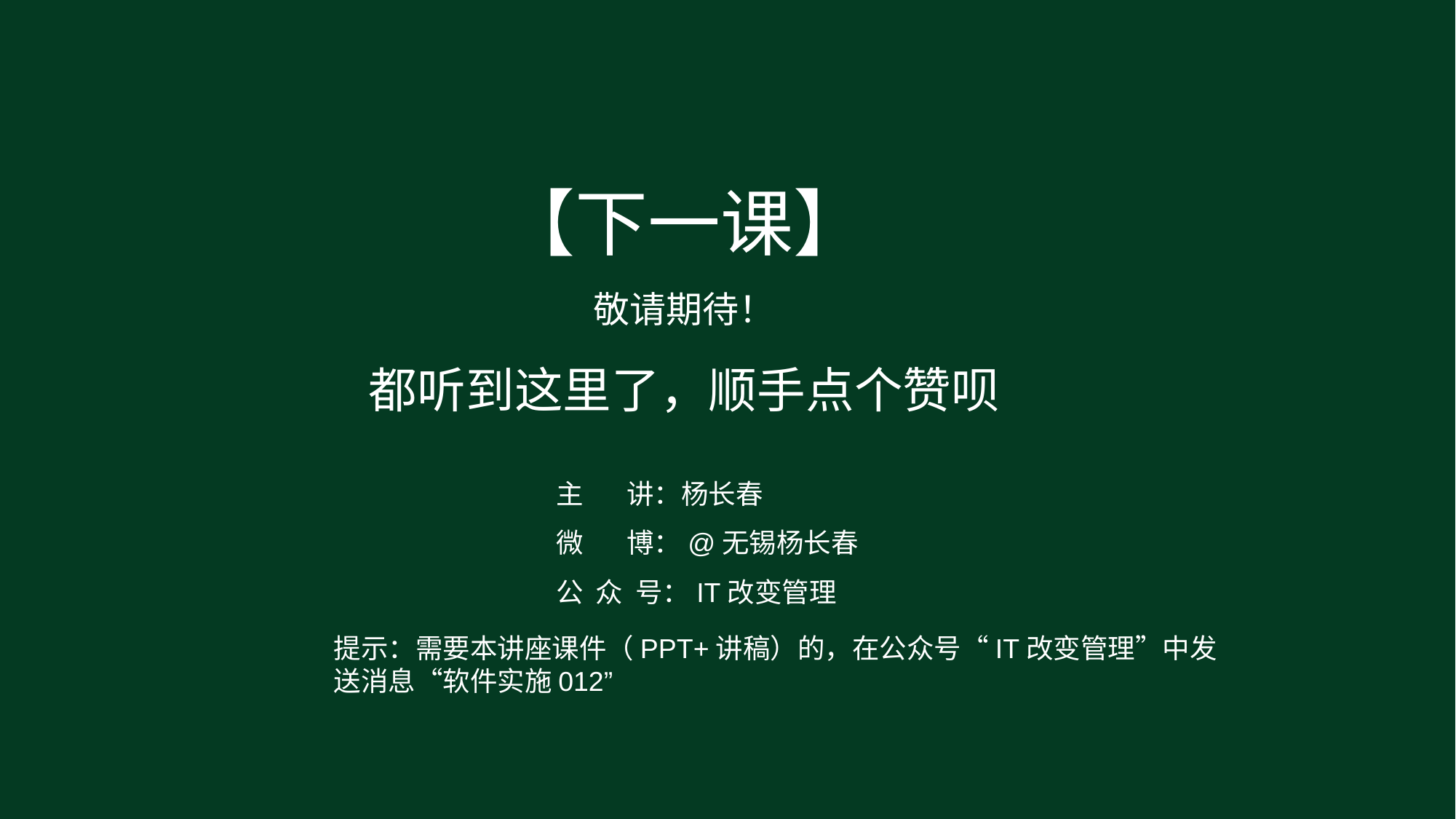

【下一课】
敬请期待！
都听到这里了，顺手点个赞呗
主       讲：杨长春
微       博：@无锡杨长春
公  众  号：IT改变管理
提示：需要本讲座课件（PPT+讲稿）的，在公众号“IT改变管理”中发送消息“软件实施012”